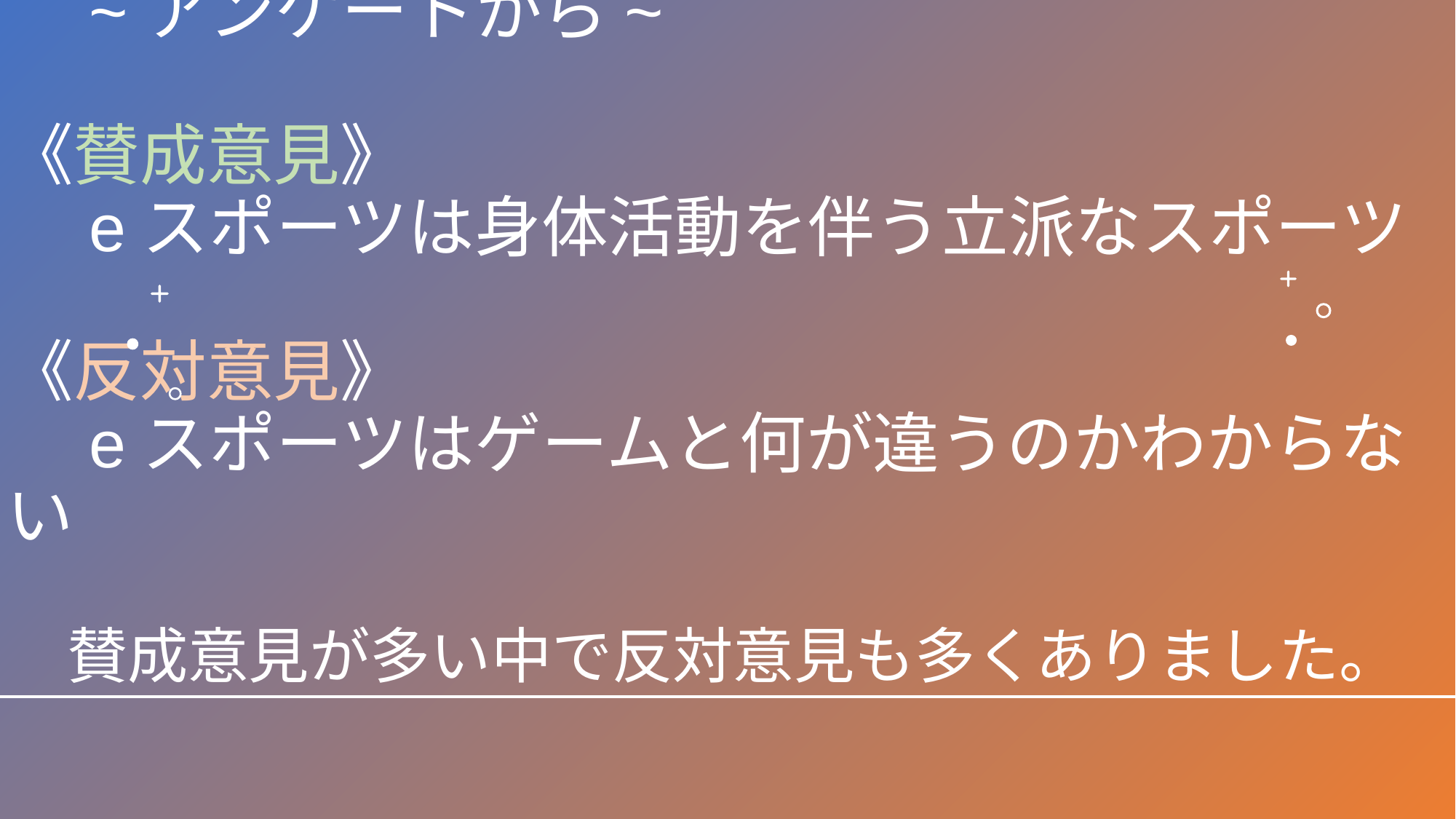

# ~アンケートから~ 《賛成意見》 　eスポーツは身体活動を伴う立派なスポーツ 《反対意見》 　eスポーツはゲームと何が違うのかわからない 　賛成意見が多い中で反対意見も多くありました。